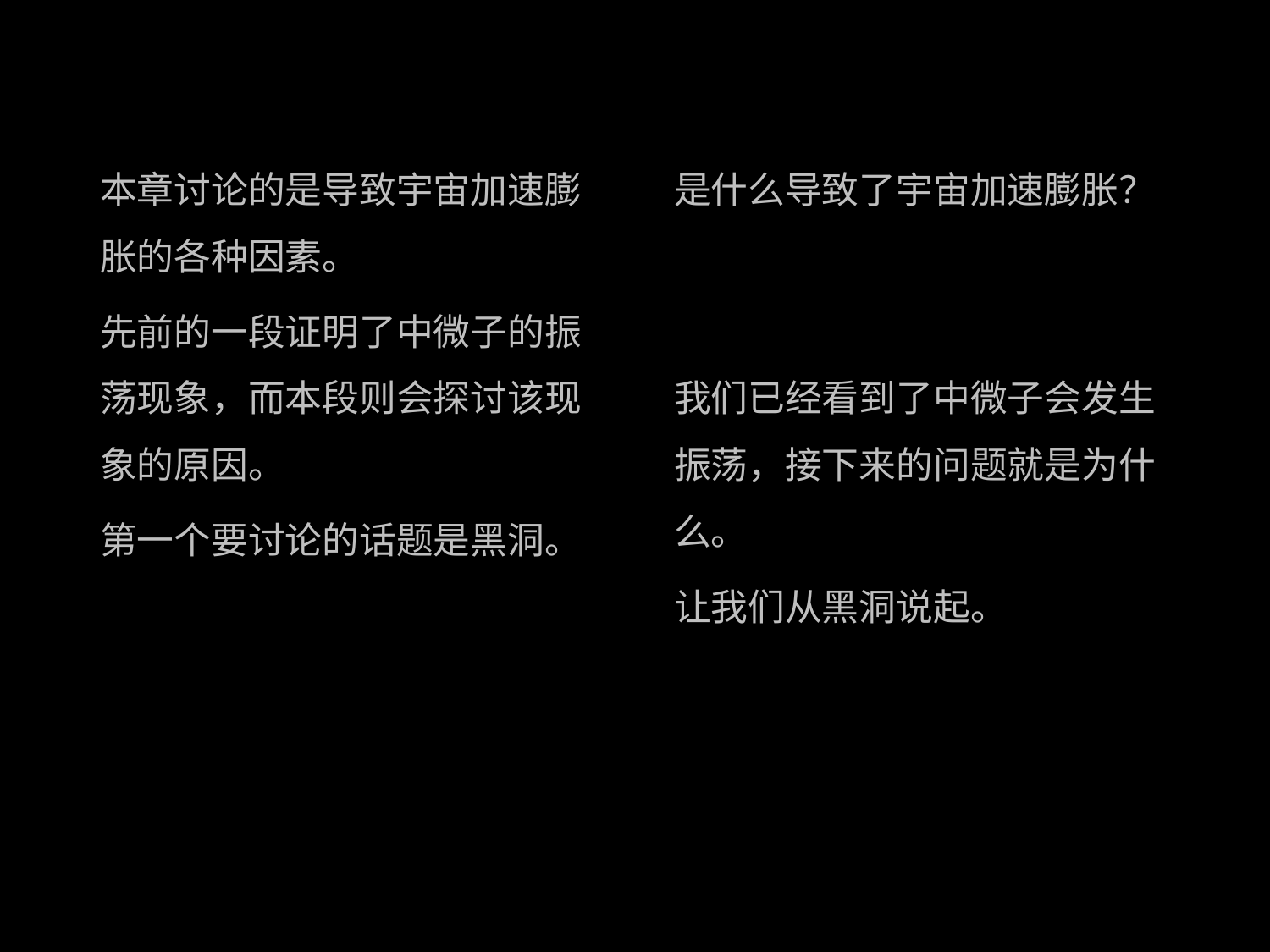

是什么导致了宇宙加速膨胀？
我们已经看到了中微子会发生振荡，接下来的问题就是为什么。
让我们从黑洞说起。

本章讨论的是导致宇宙加速膨胀的各种因素。
先前的一段证明了中微子的振荡现象，而本段则会探讨该现象的原因。
第一个要讨论的话题是黑洞。